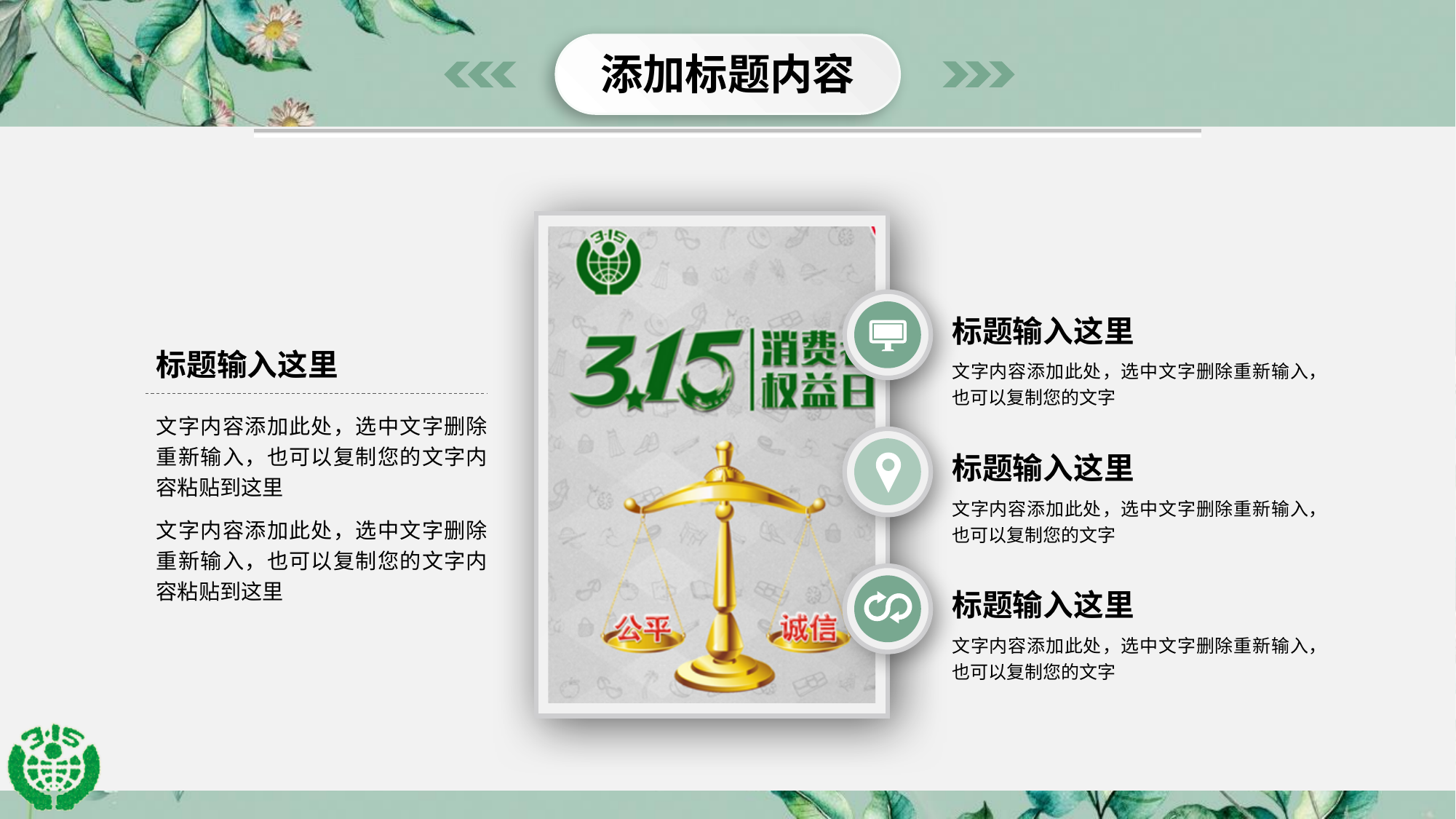

添加标题内容

标题输入这里

文字内容添加此处，选中文字删除重新输入，也可以复制您的文字

标题输入这里

文字内容添加此处，选中文字删除重新输入，也可以复制您的文字

标题输入这里

文字内容添加此处，选中文字删除重新输入，也可以复制您的文字
标题输入这里
文字内容添加此处，选中文字删除重新输入，也可以复制您的文字内容粘贴到这里
文字内容添加此处，选中文字删除重新输入，也可以复制您的文字内容粘贴到这里